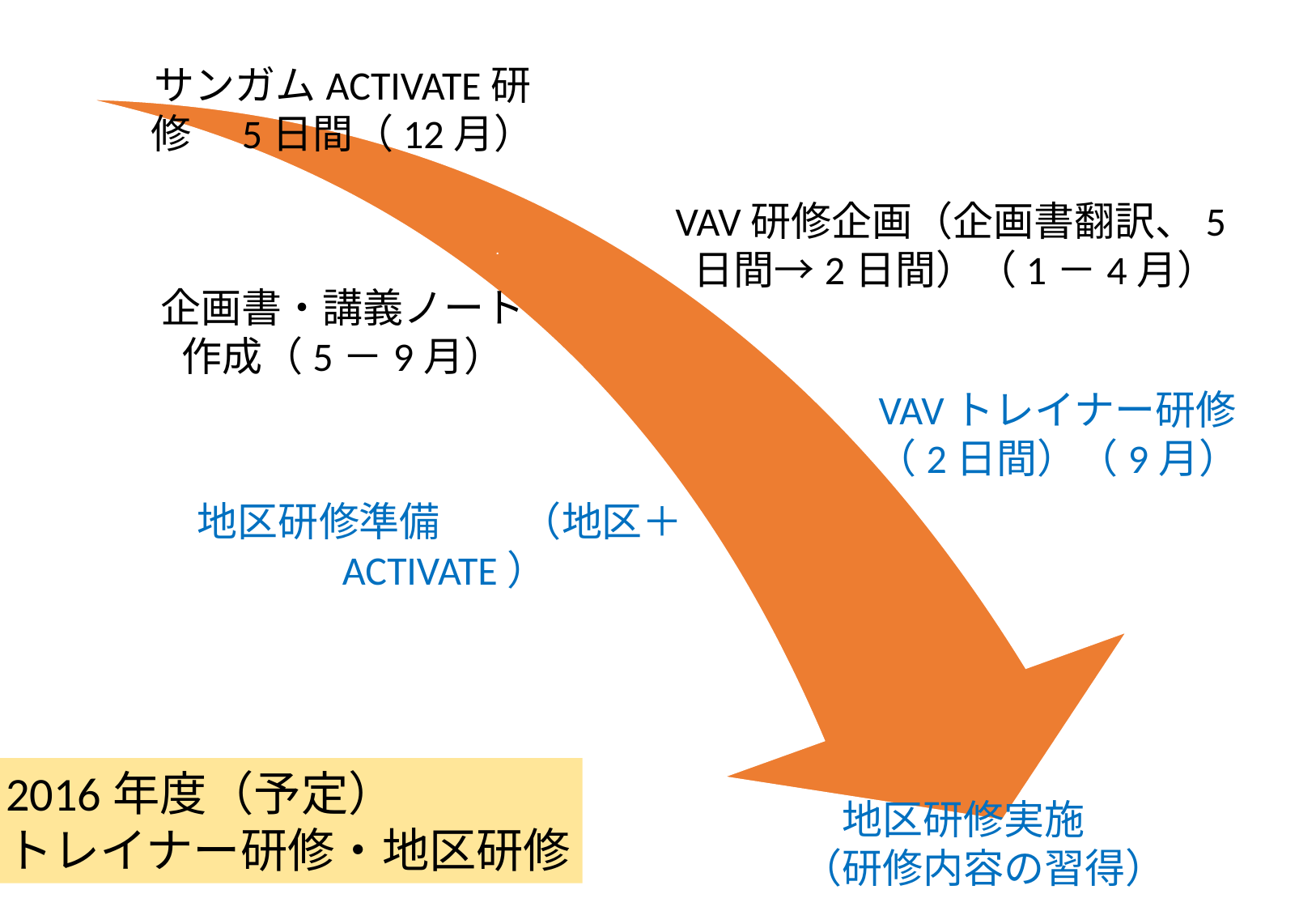

サンガムACTIVATE研修　5日間（12月）
VAV研修企画（企画書翻訳、5日間→2日間）（1－4月）
企画書・講義ノート作成（5－9月）
VAVトレイナー研修（2日間）（9月）
地区研修準備　　（地区＋ACTIVATE）
地区研修実施
（研修内容の習得）
2016年度（予定）
トレイナー研修・地区研修